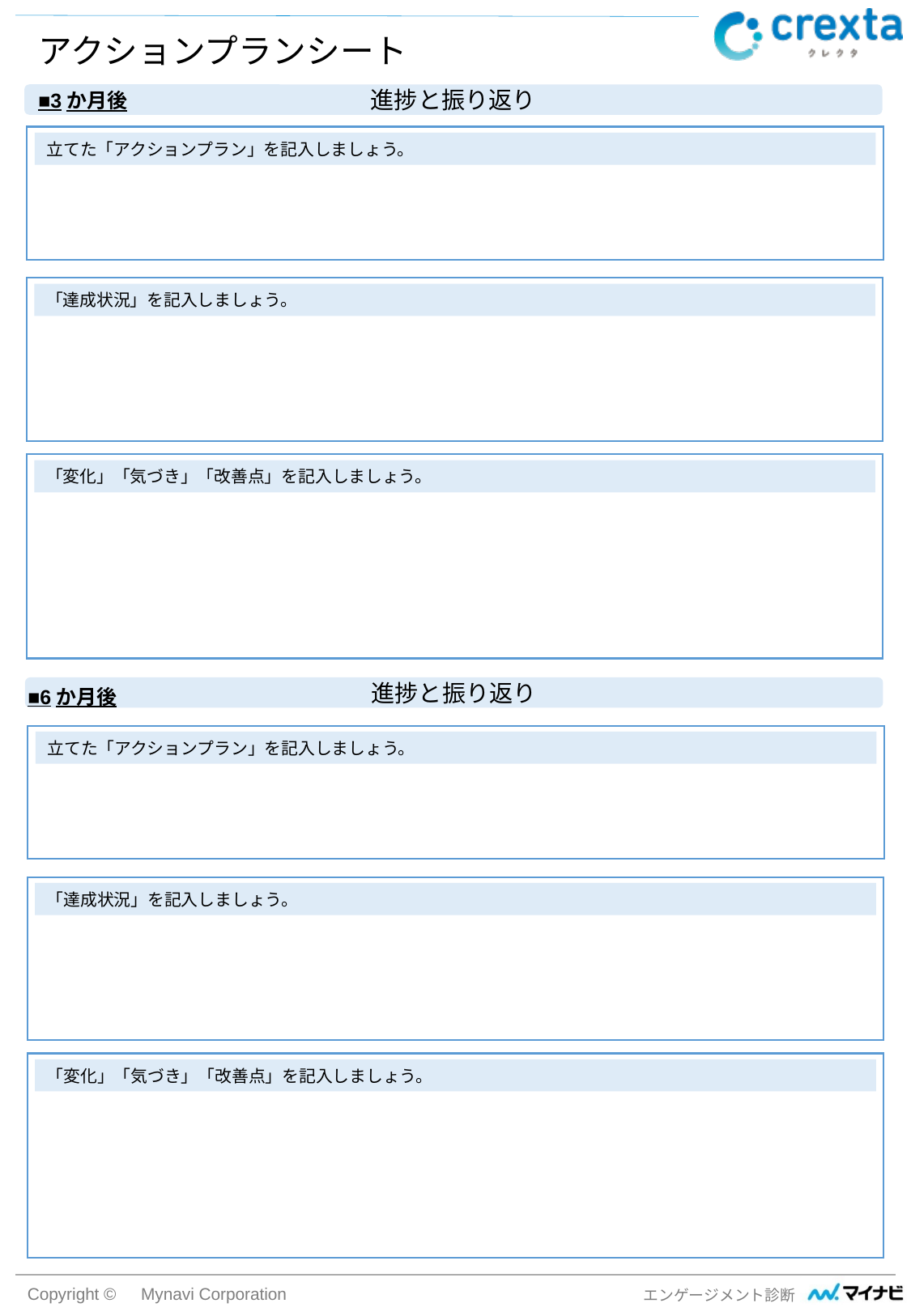

アクションプランシート
■3か月後
進捗と振り返り

立てた「アクションプラン」を記入しましょう。

「達成状況」を記入しましょう。

「変化」「気づき」「改善点」を記入しましょう。
進捗と振り返り
■6か月後

立てた「アクションプラン」を記入しましょう。

「達成状況」を記入しましょう。

「変化」「気づき」「改善点」を記入しましょう。